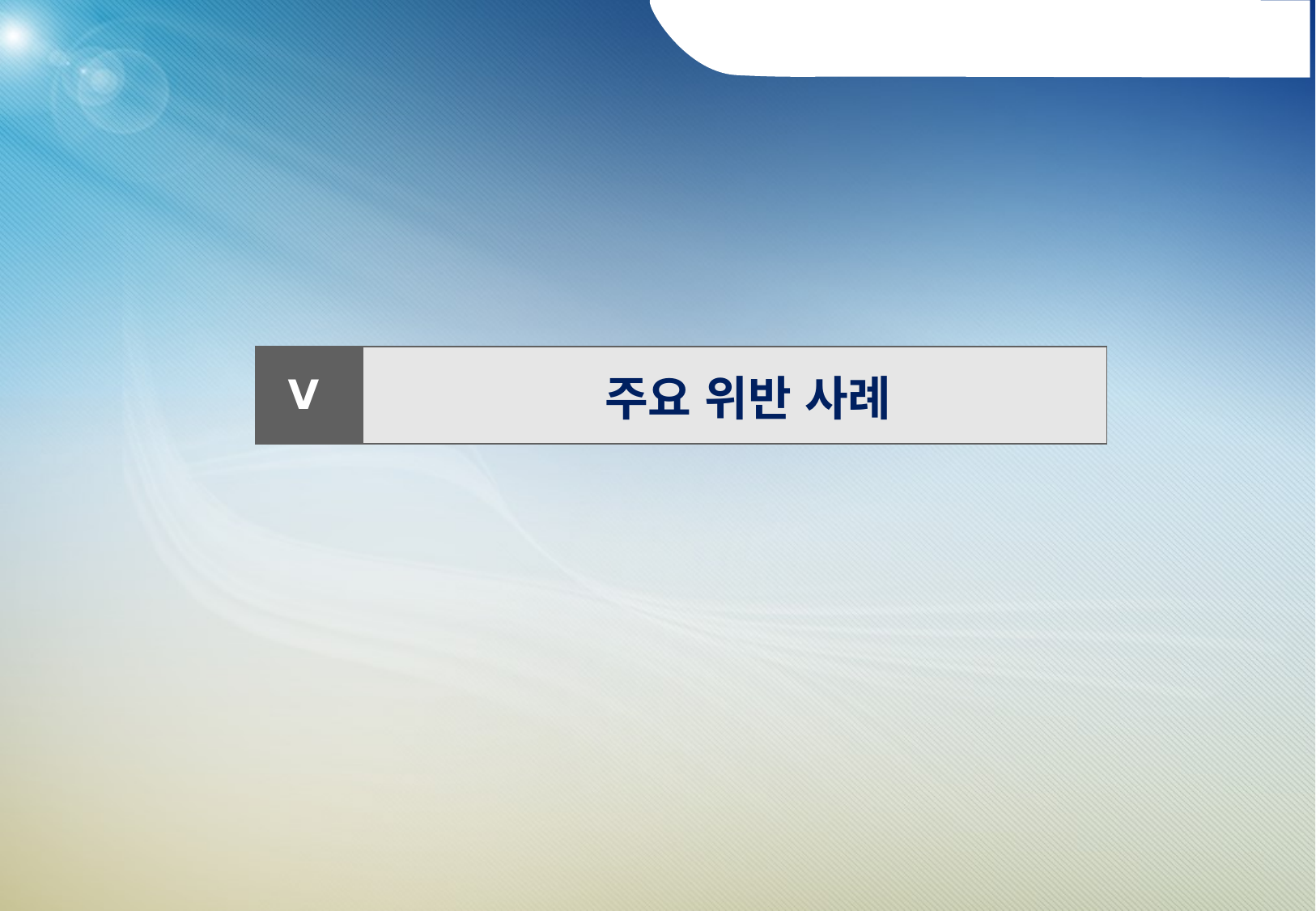

| Ⅴ | 주요 위반 사례 |
| --- | --- |